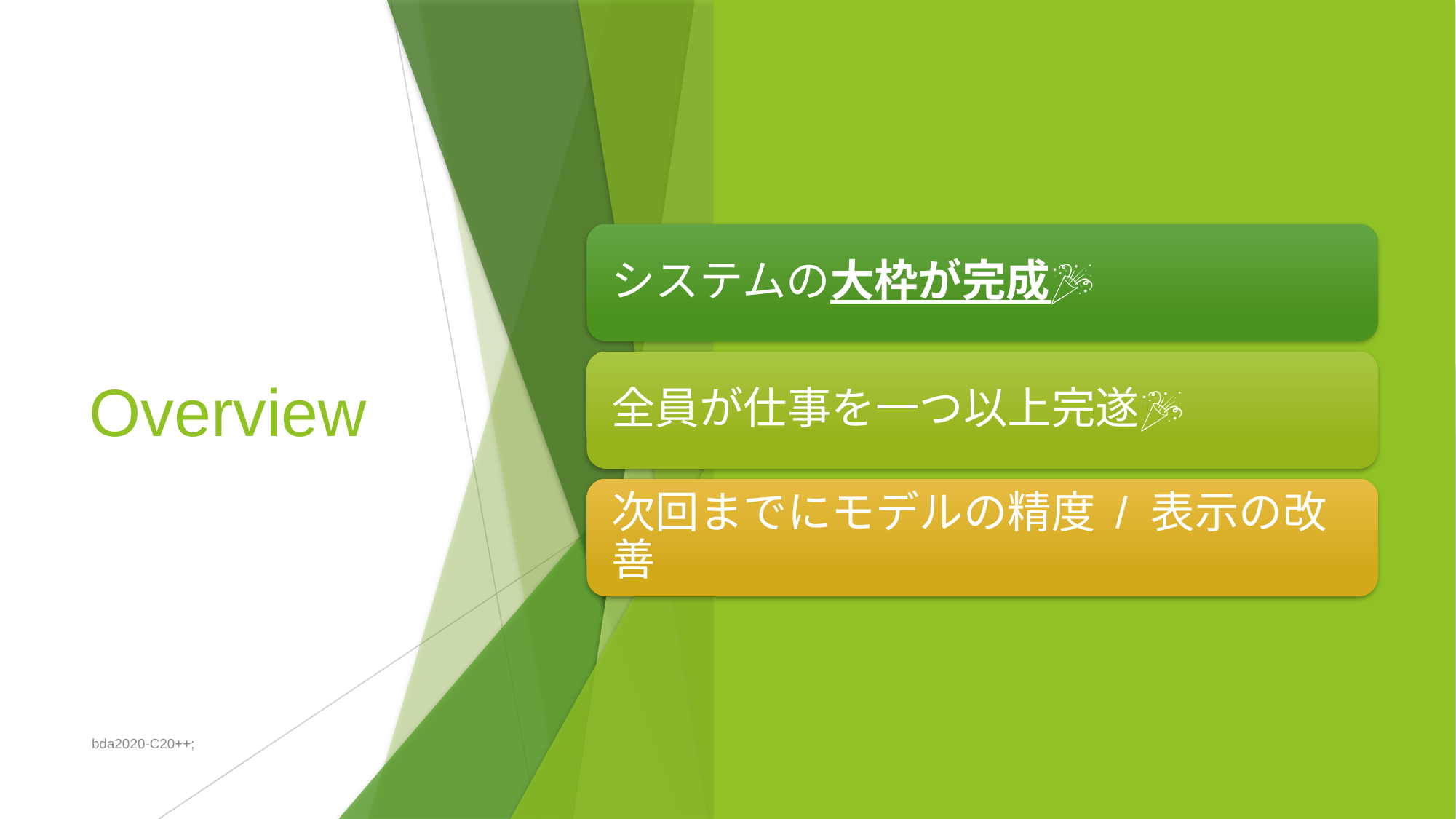

システムの大枠が完成🎉
全員が仕事を一つ以上完遂🎉
次回までにモデルの精度 / 表示の改善
# Overview
bda2020-C20++;
2